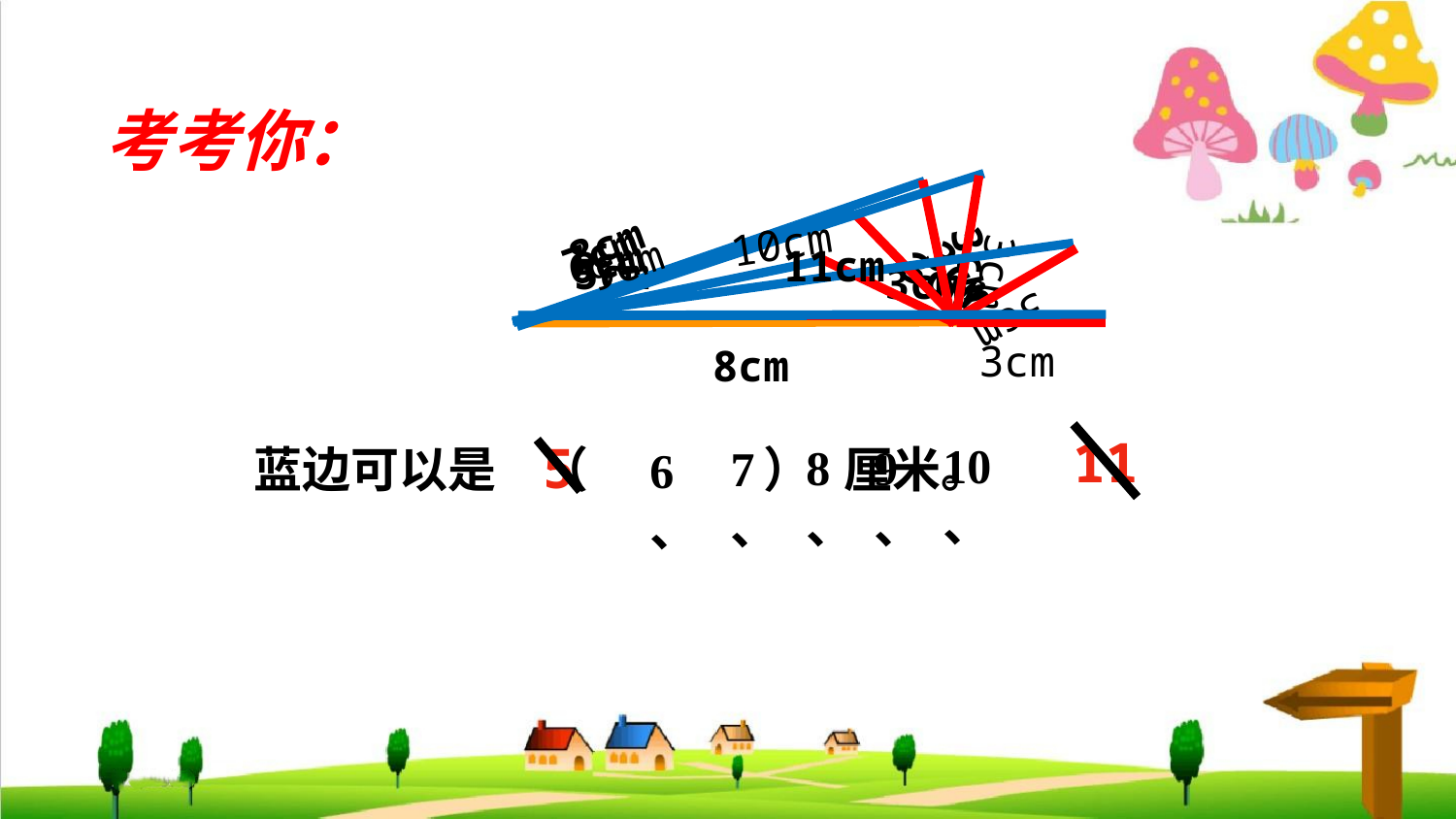

考考你：
7cm

3cm

8cm

3cm

9cm

3cm

10cm

3cm

6cm

3cm

11cm

3cm

5cm

3cm

8cm
11

5
10、
8、
9、
7、
蓝边可以是    （                ）   厘米。
6、